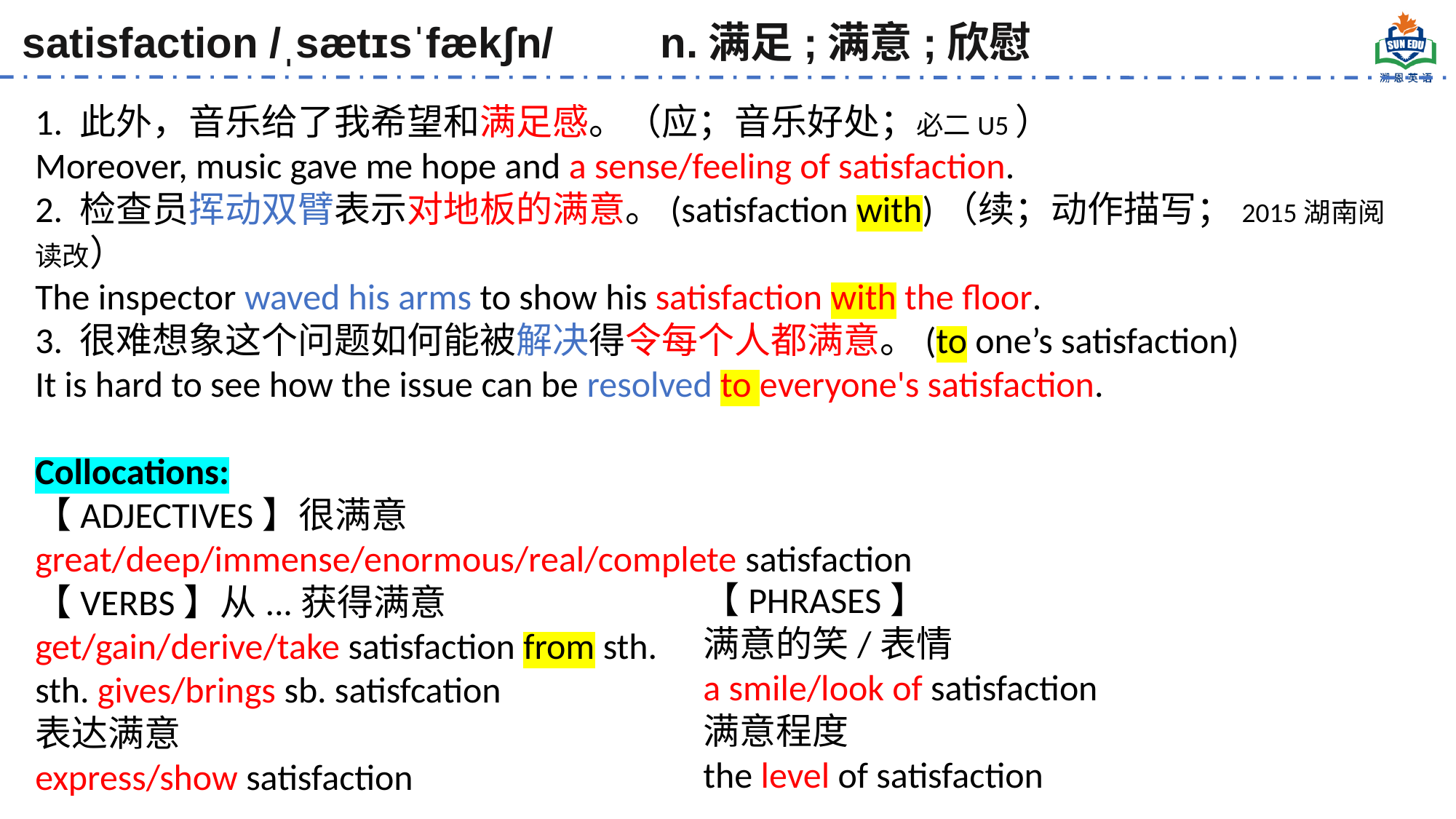

satisfaction /ˌsætɪsˈfækʃn/         n.满足;满意;欣慰
1. 此外，音乐给了我希望和满足感。（应；音乐好处；必二U5）
Moreover, music gave me hope and a sense/feeling of satisfaction.
2. 检查员挥动双臂表示对地板的满意。(satisfaction with)（续；动作描写；2015湖南阅读改）
The inspector waved his arms to show his satisfaction with the floor.
3. 很难想象这个问题如何能被解决得令每个人都满意。(to one’s satisfaction)
It is hard to see how the issue can be resolved to everyone's satisfaction.

Collocations:
【ADJECTIVES】很满意
great/deep/immense/enormous/real/complete satisfaction
【VERBS】从...获得满意
get/gain/derive/take satisfaction from sth.
sth. gives/brings sb. satisfcation
表达满意
express/show satisfaction

【PHRASES】
满意的笑/表情
a smile/look of satisfaction
满意程度
the level of satisfaction